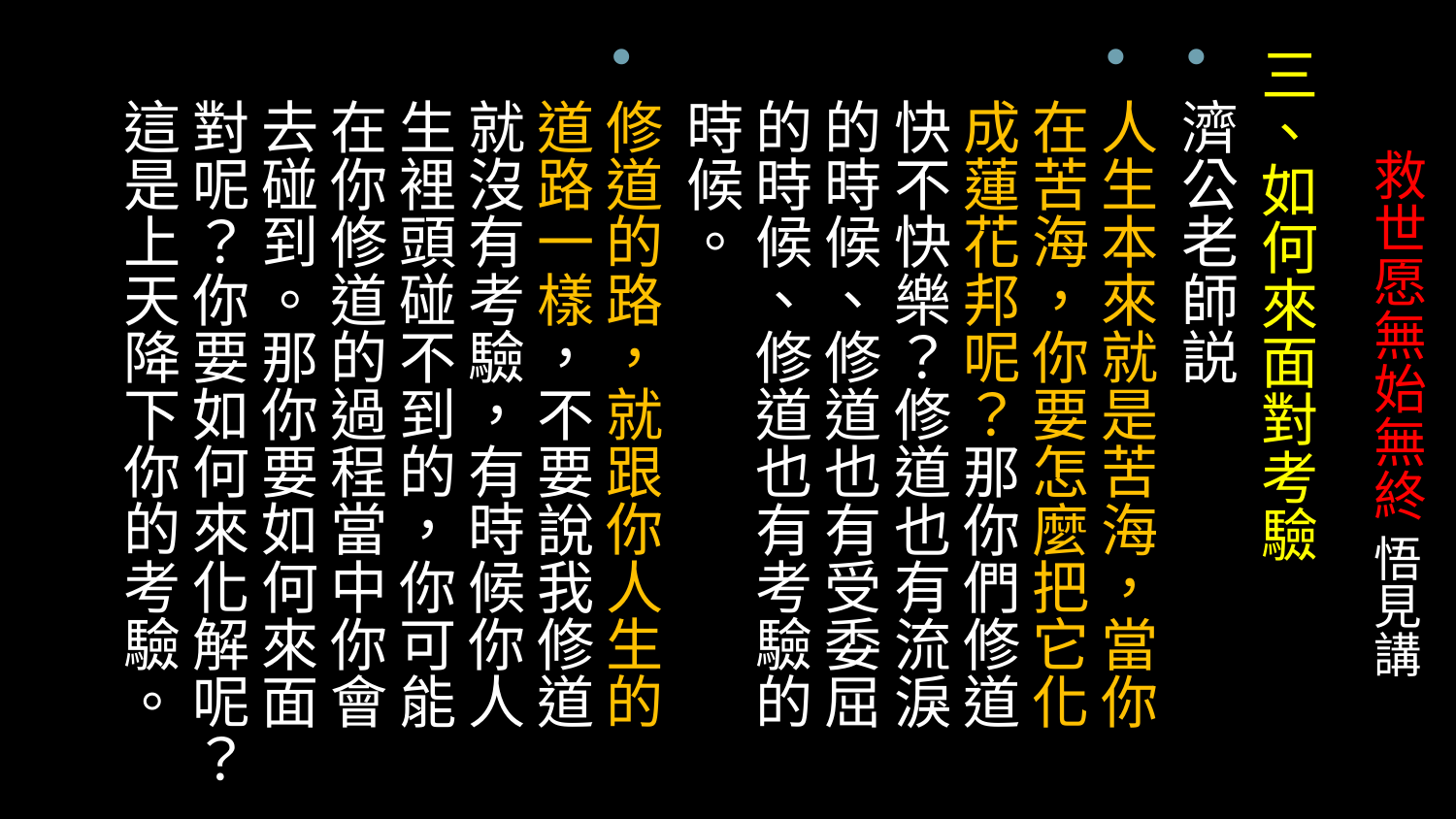

三、如何來面對考驗
濟公老師説
人生本來就是苦海，當你在苦海，你要怎麼把它化成蓮花邦呢？那你們修道快不快樂？修道也有流淚的時候、修道也有受委屈的時候、修道也有考驗的時候。
修道的路，就跟你人生的道路一樣，不要說我修道就沒有考驗，有時候你人生裡頭碰不到的，你可能在你修道的過程當中你會去碰到。那你要如何來面對呢？你要如何來化解呢？這是上天降下你的考驗。

# 救世愿無始無終 悟見講